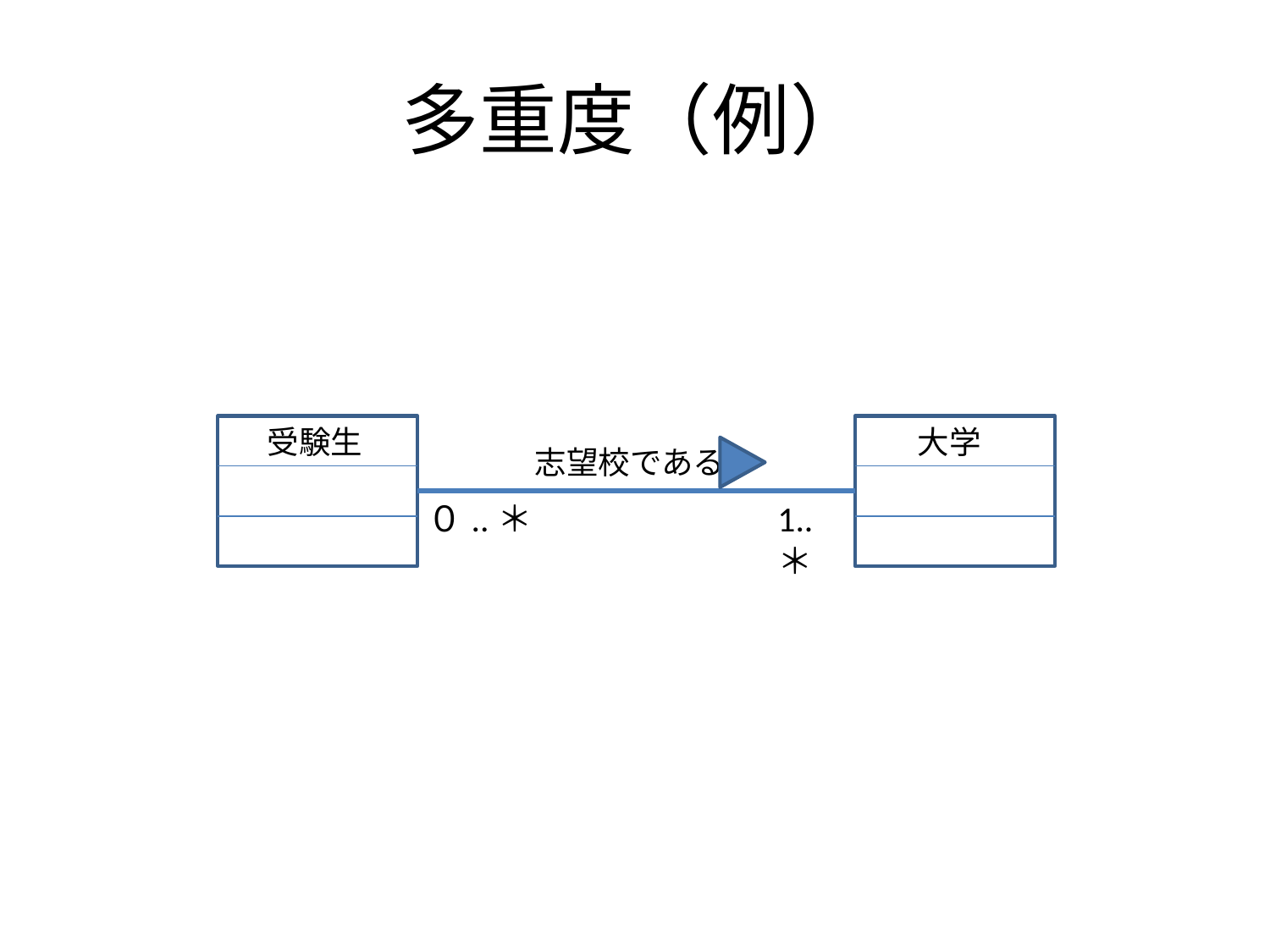

# 多重度（例）

受験生

大学
志望校である

０..＊
1..＊